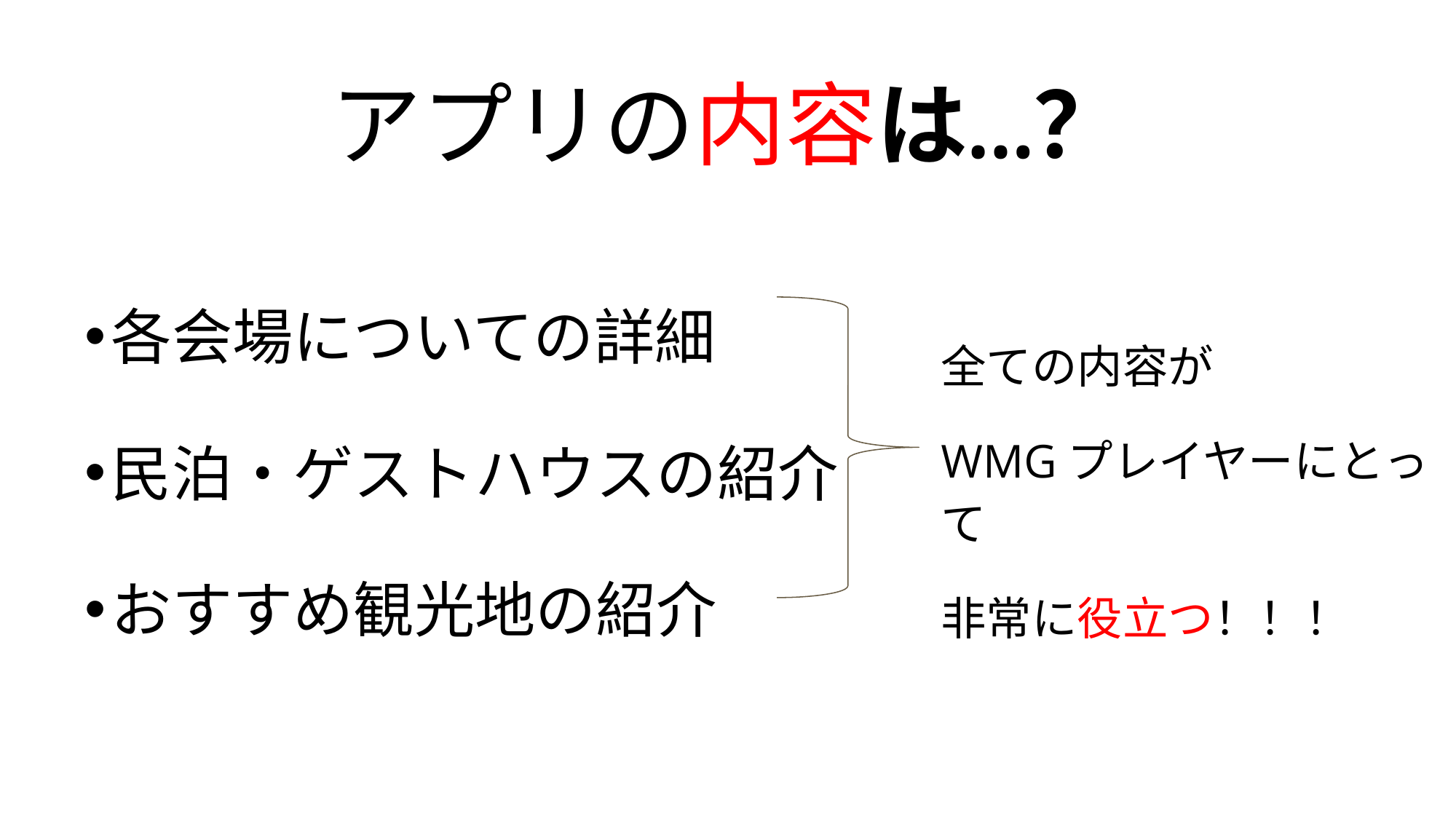

# アプリの内容は…？
各会場についての詳細
民泊・ゲストハウスの紹介
おすすめ観光地の紹介

全ての内容が
WMGプレイヤーにとって
非常に役立つ！！！